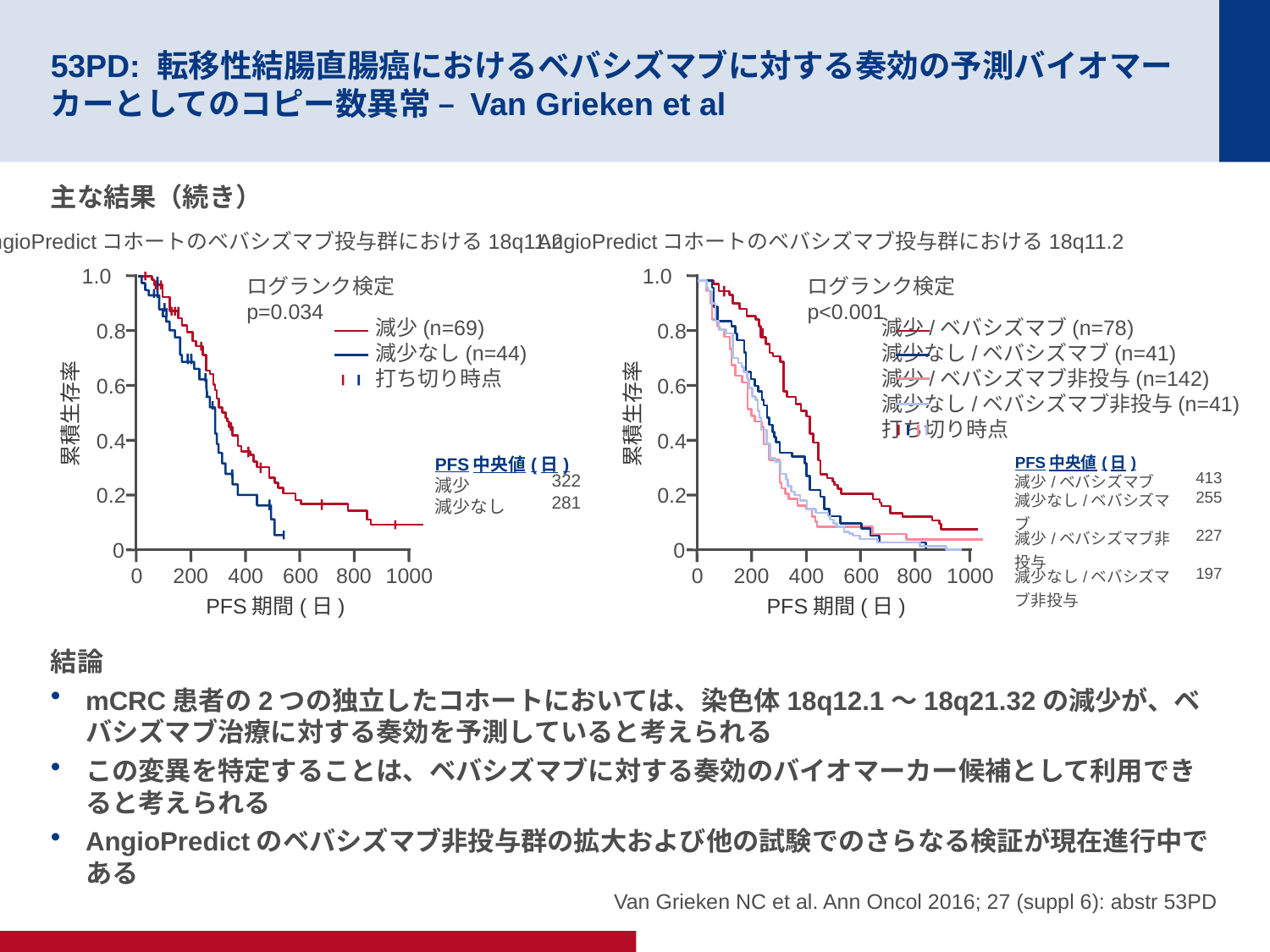

# 53PD: 転移性結腸直腸癌におけるベバシズマブに対する奏効の予測バイオマーカーとしてのコピー数異常 – Van Grieken et al
主な結果（続き）

結論
mCRC患者の2つの独立したコホートにおいては、染色体18q12.1～18q21.32の減少が、ベバシズマブ治療に対する奏効を予測していると考えられる
この変異を特定することは、ベバシズマブに対する奏効のバイオマーカー候補として利用できると考えられる
AngioPredictのベバシズマブ非投与群の拡大および他の試験でのさらなる検証が現在進行中である

AngioPredictコホートのベバシズマブ投与群における18q11.2
1.0
ログランク検定
p=0.034

0.8
0.6
累積生存率
0.4
0.2
0
0
200
400
600
800
1000
PFS期間(日)
減少(n=69)
減少なし(n=44)
打ち切り時点
AngioPredictコホートのベバシズマブ投与群における18q11.2
1.0
ログランク検定
p<0.001

0.8
0.6
累積生存率
0.4
0.2
0
0
200
400
600
800
1000
PFS期間(日)

減少/ベバシズマブ(n=78)
減少なし/ベバシズマブ(n=41)
減少/ベバシズマブ非投与(n=142)
減少なし/ベバシズマブ非投与(n=41)
打ち切り時点

| PFS中央値(日) |  |
| --- | --- |
| 減少 | 322 |
| 減少なし | 281 |
| PFS中央値(日) |  |
| --- | --- |
| 減少/ベバシズマブ | 413 |
| 減少なし/ベバシズマブ | 255 |
| 減少/ベバシズマブ非投与 | 227 |
| 減少なし/ベバシズマブ非投与 | 197 |

Van Grieken NC et al. Ann Oncol 2016; 27 (suppl 6): abstr 53PD